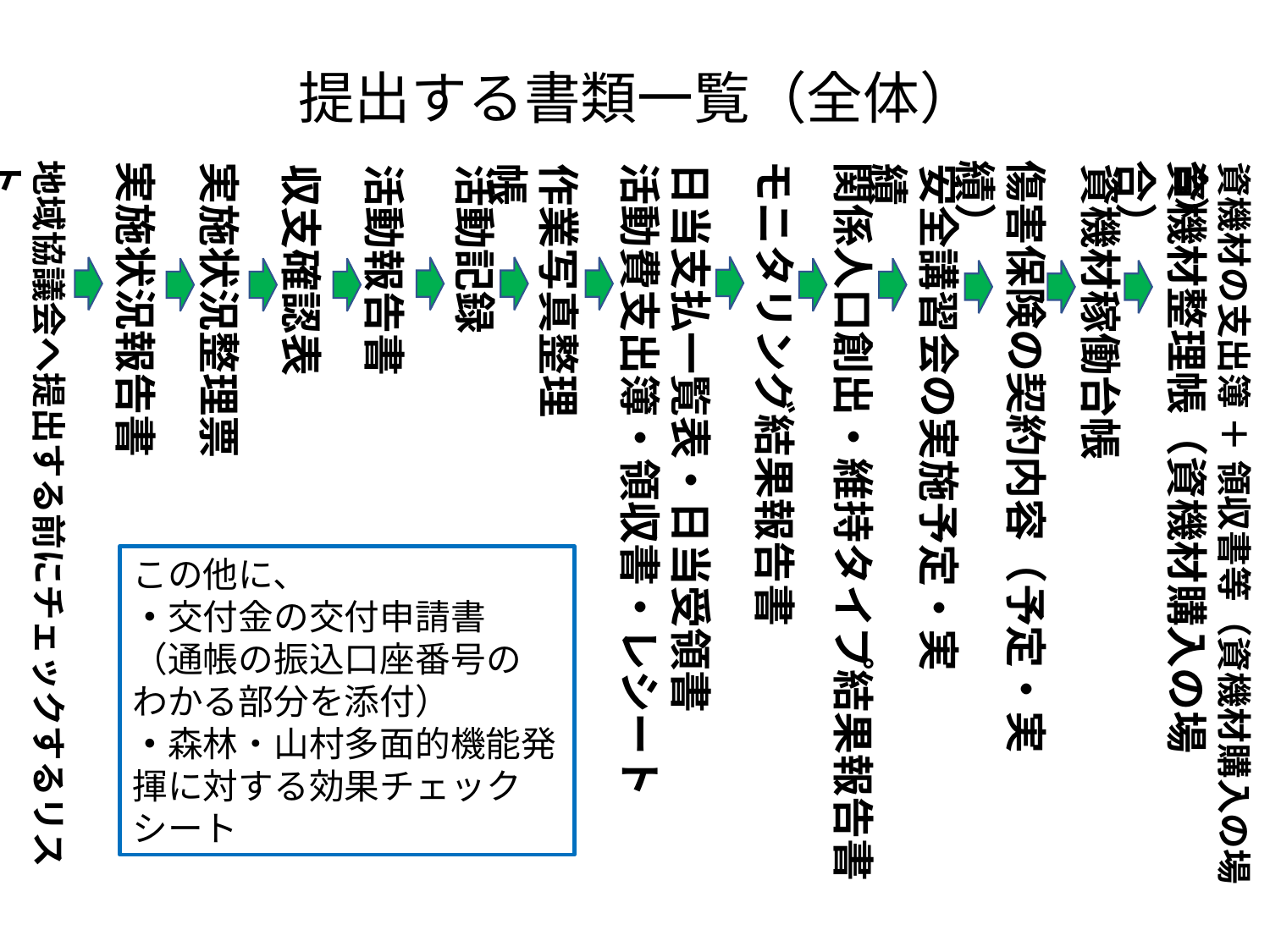

提出する書類一覧（全体）
地域協議会へ提出する前にチェックするリスト
モニタリング結果報告書
傷害保険の契約内容（予定・実績）
資機材整理帳（資機材購入の場合）
実施状況報告書
関係人口創出・維持タイプ結果報告書
資機材の支出簿 ＋ 領収書等（資機材購入の場合）
実施状況整理票
日当支払一覧表・日当受領書
活動費支出簿・領収書・レシート
作業写真整理帳
安全講習会の実施予定・実績
資機材稼働台帳
収支確認表
活動報告書
活動記録

この他に、
・交付金の交付申請書
（通帳の振込口座番号の
わかる部分を添付）
・森林・山村多面的機能発揮に対する効果チェックシート